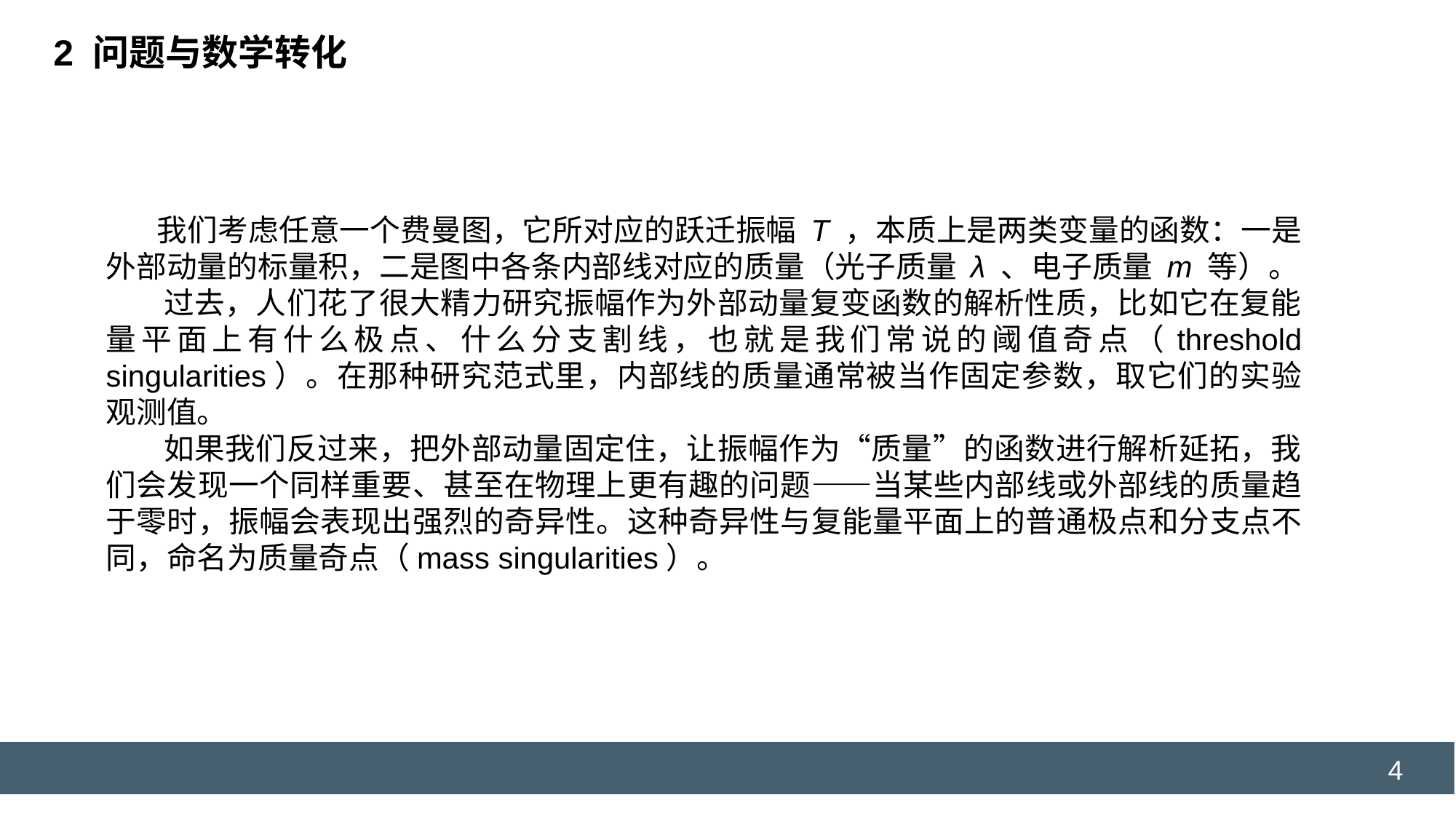

2 问题与数学转化
       我们考虑任意一个费曼图，它所对应的跃迁振幅 T ，本质上是两类变量的函数：一是外部动量的标量积，二是图中各条内部线对应的质量（光子质量 λ 、电子质量 m 等）。
       过去，人们花了很大精力研究振幅作为外部动量复变函数的解析性质，比如它在复能量平面上有什么极点、什么分支割线，也就是我们常说的阈值奇点（threshold singularities）。在那种研究范式里，内部线的质量通常被当作固定参数，取它们的实验观测值。
       如果我们反过来，把外部动量固定住，让振幅作为“质量”的函数进行解析延拓，我们会发现一个同样重要、甚至在物理上更有趣的问题——当某些内部线或外部线的质量趋于零时，振幅会表现出强烈的奇异性。这种奇异性与复能量平面上的普通极点和分支点不同，命名为质量奇点（mass singularities）。

4